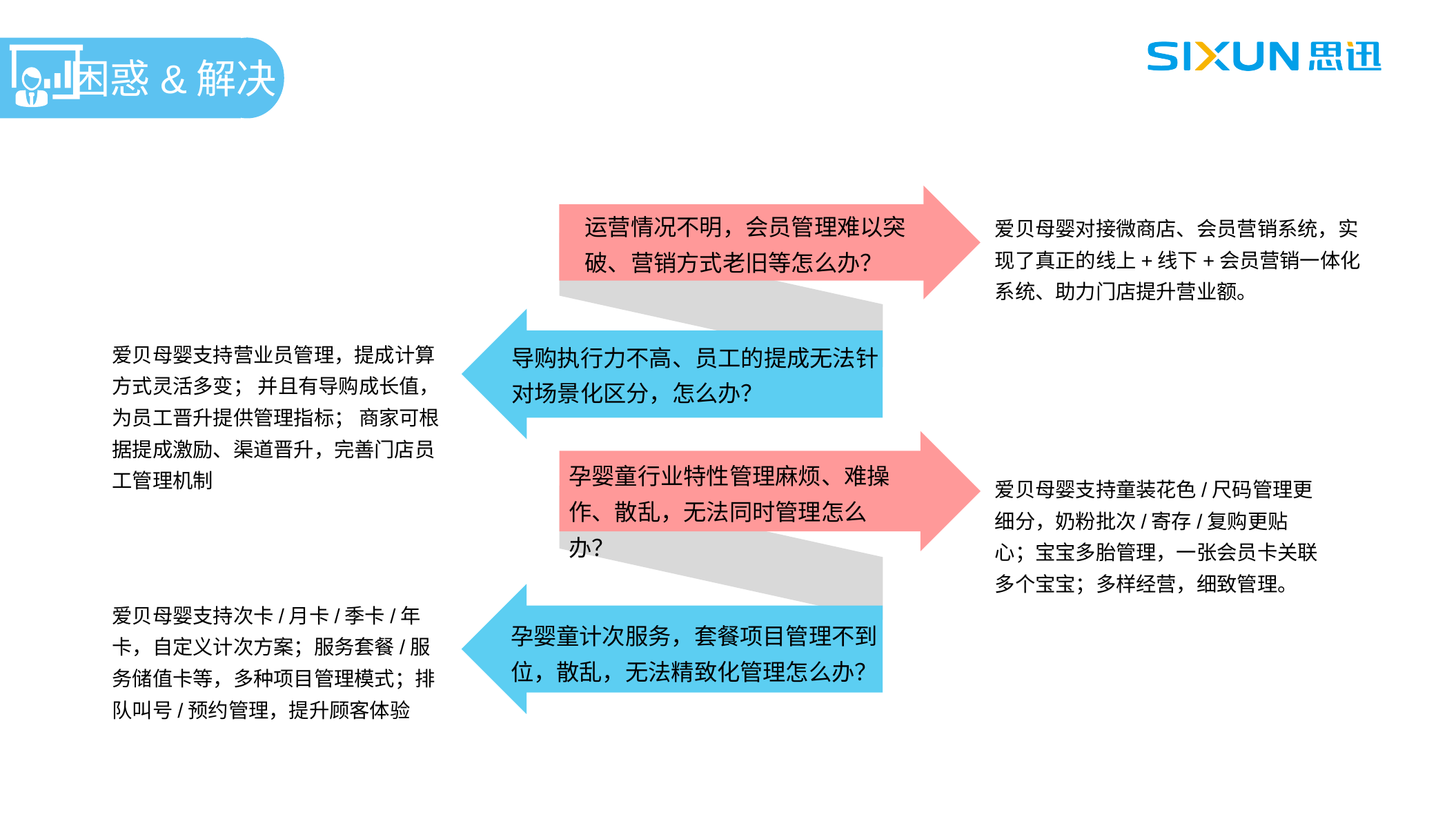

困惑&解决

运营情况不明，会员管理难以突破、营销方式老旧等怎么办？
爱贝母婴对接微商店、会员营销系统，实现了真正的线上+线下+会员营销一体化系统、助力门店提升营业额。

爱贝母婴支持营业员管理，提成计算方式灵活多变； 并且有导购成长值，为员工晋升提供管理指标； 商家可根据提成激励、渠道晋升，完善门店员工管理机制
导购执行力不高、员工的提成无法针对场景化区分，怎么办？

孕婴童行业特性管理麻烦、难操作、散乱，无法同时管理怎么办？
爱贝母婴支持童装花色/尺码管理更细分，奶粉批次/寄存/复购更贴心；宝宝多胎管理，一张会员卡关联多个宝宝；多样经营，细致管理。

爱贝母婴支持次卡/月卡/季卡/年卡，自定义计次方案；服务套餐/服务储值卡等，多种项目管理模式；排队叫号/预约管理，提升顾客体验
孕婴童计次服务，套餐项目管理不到位，散乱，无法精致化管理怎么办？